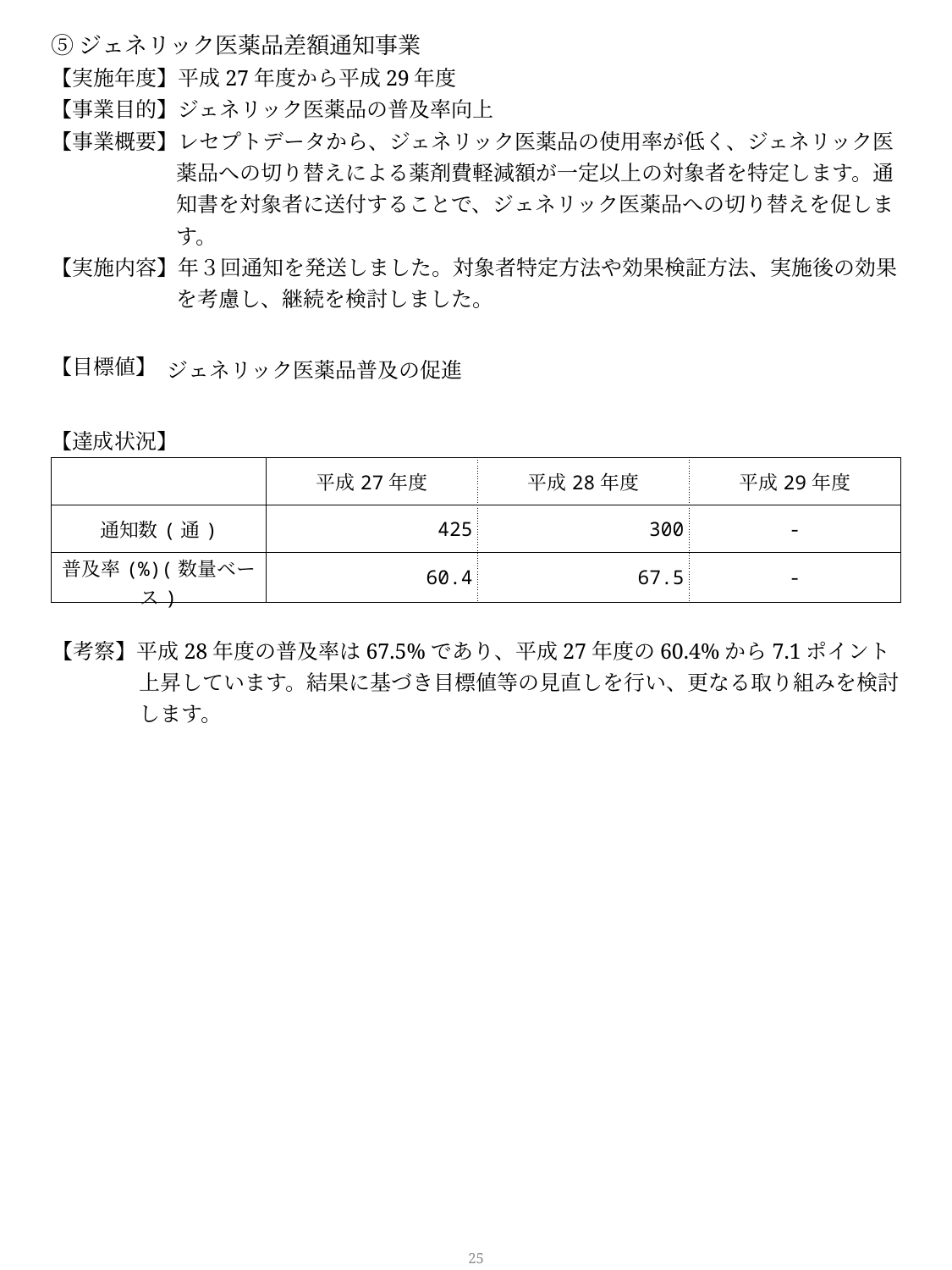

⑤ジェネリック医薬品差額通知事業
【実施年度】平成27年度から平成29年度
【事業目的】ジェネリック医薬品の普及率向上
【事業概要】レセプトデータから、ジェネリック医薬品の使用率が低く、ジェネリック医薬品への切り替えによる薬剤費軽減額が一定以上の対象者を特定します。通知書を対象者に送付することで、ジェネリック医薬品への切り替えを促します。
【実施内容】年３回通知を発送しました。対象者特定方法や効果検証方法、実施後の効果を考慮し、継続を検討しました。
　ジェネリック医薬品普及の促進
【目標値】
【達成状況】
|  | 平成27年度 | 平成28年度 | 平成29年度 |
| --- | --- | --- | --- |
| 通知数(通) | 425 | 300 | - |
| 普及率(%)(数量ベース) | 60.4 | 67.5 | - |
【考察】平成28年度の普及率は67.5%であり、平成27年度の60.4%から7.1ポイント上昇しています。結果に基づき目標値等の見直しを行い、更なる取り組みを検討します。
25